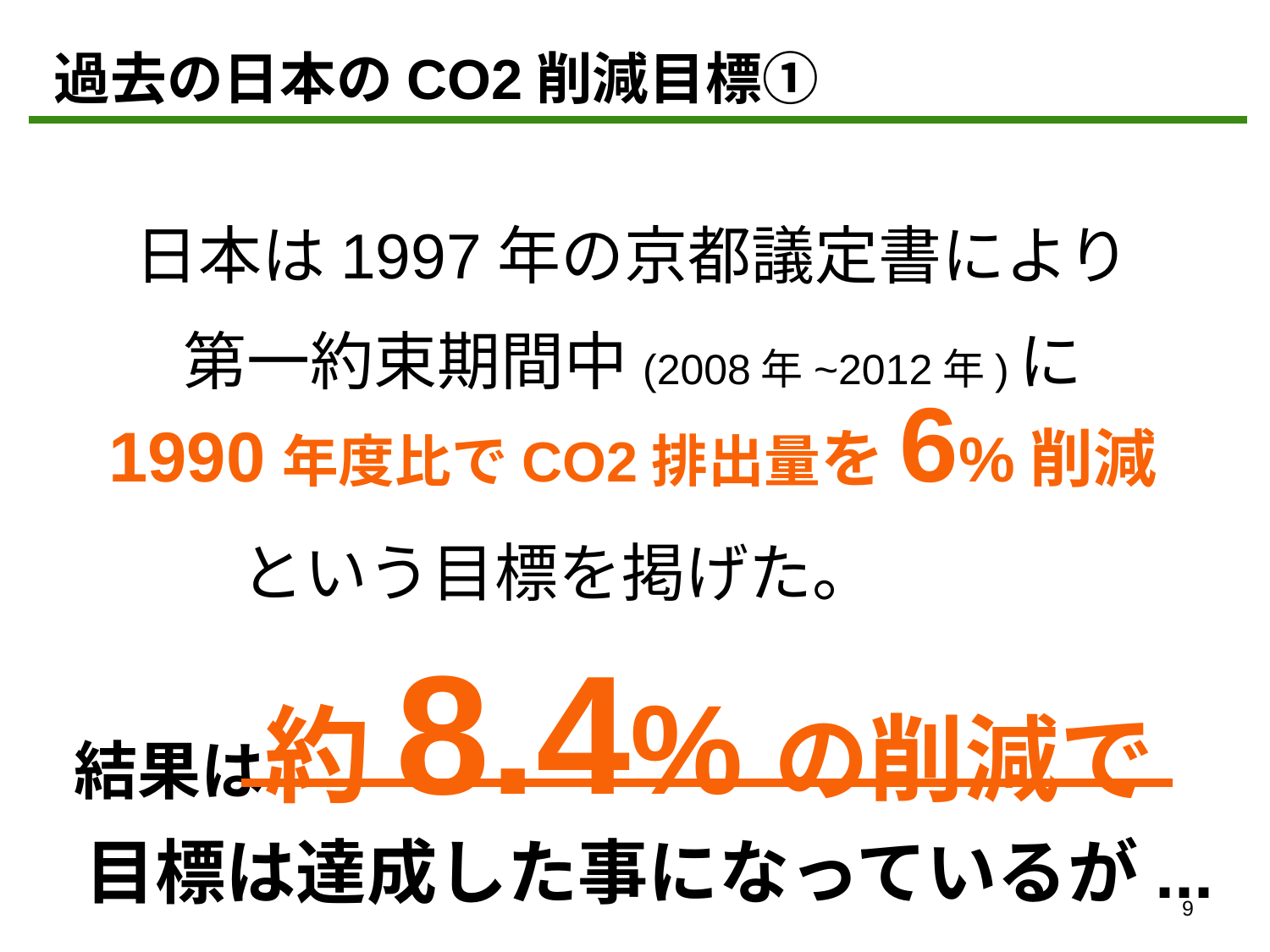

過去の日本のCO2削減目標①
日本は1997年の京都議定書により
第一約束期間中(2008年~2012年)に
1990年度比でCO2排出量を6%削減
という目標を掲げた。
結果は約8.4%の削減で
　目標は達成した事になっているが...

9